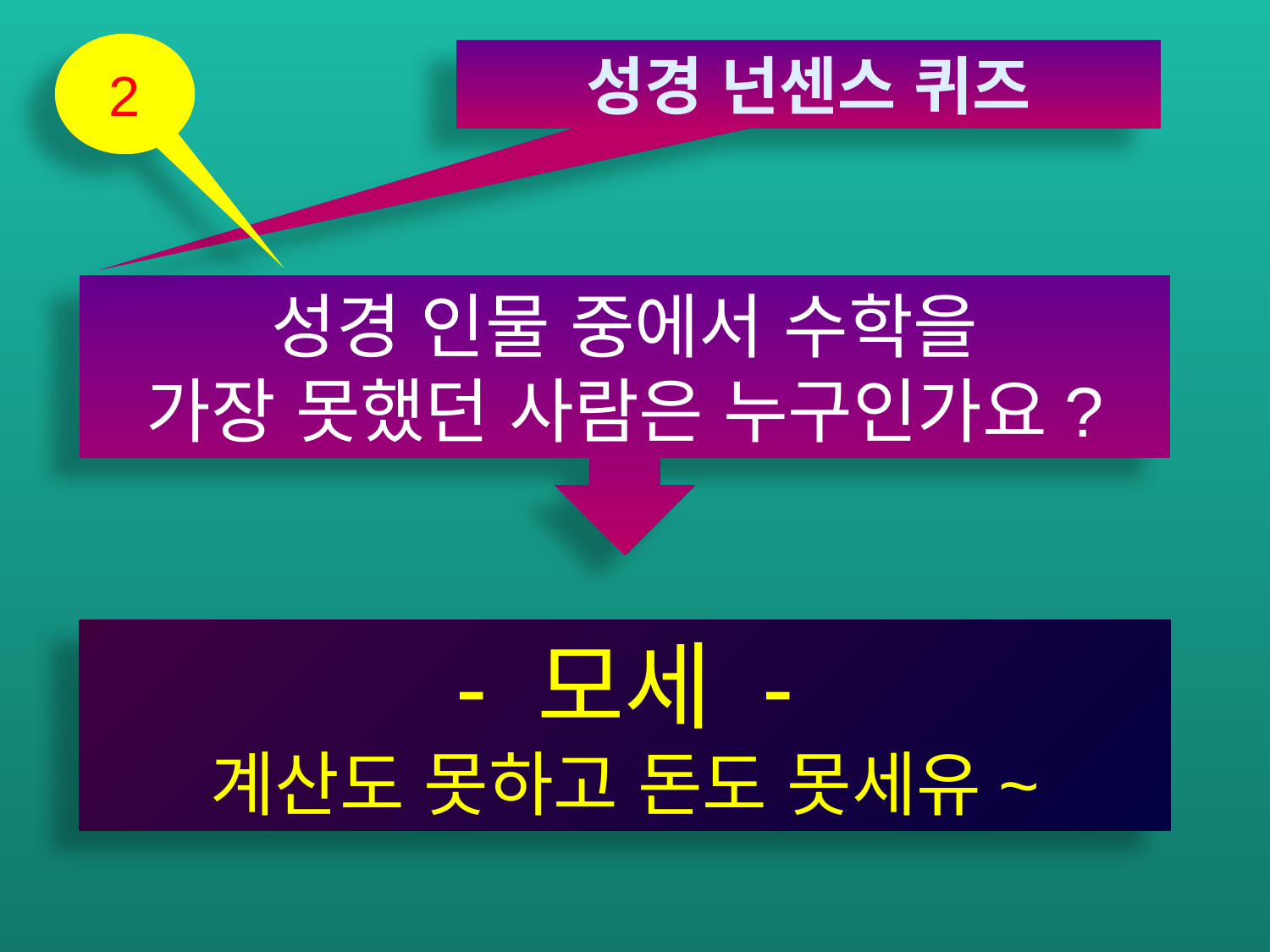

2
성경 넌센스 퀴즈
성경 인물 중에서 수학을
가장 못했던 사람은 누구인가요?
- 모세 -
계산도 못하고 돈도 못세유~